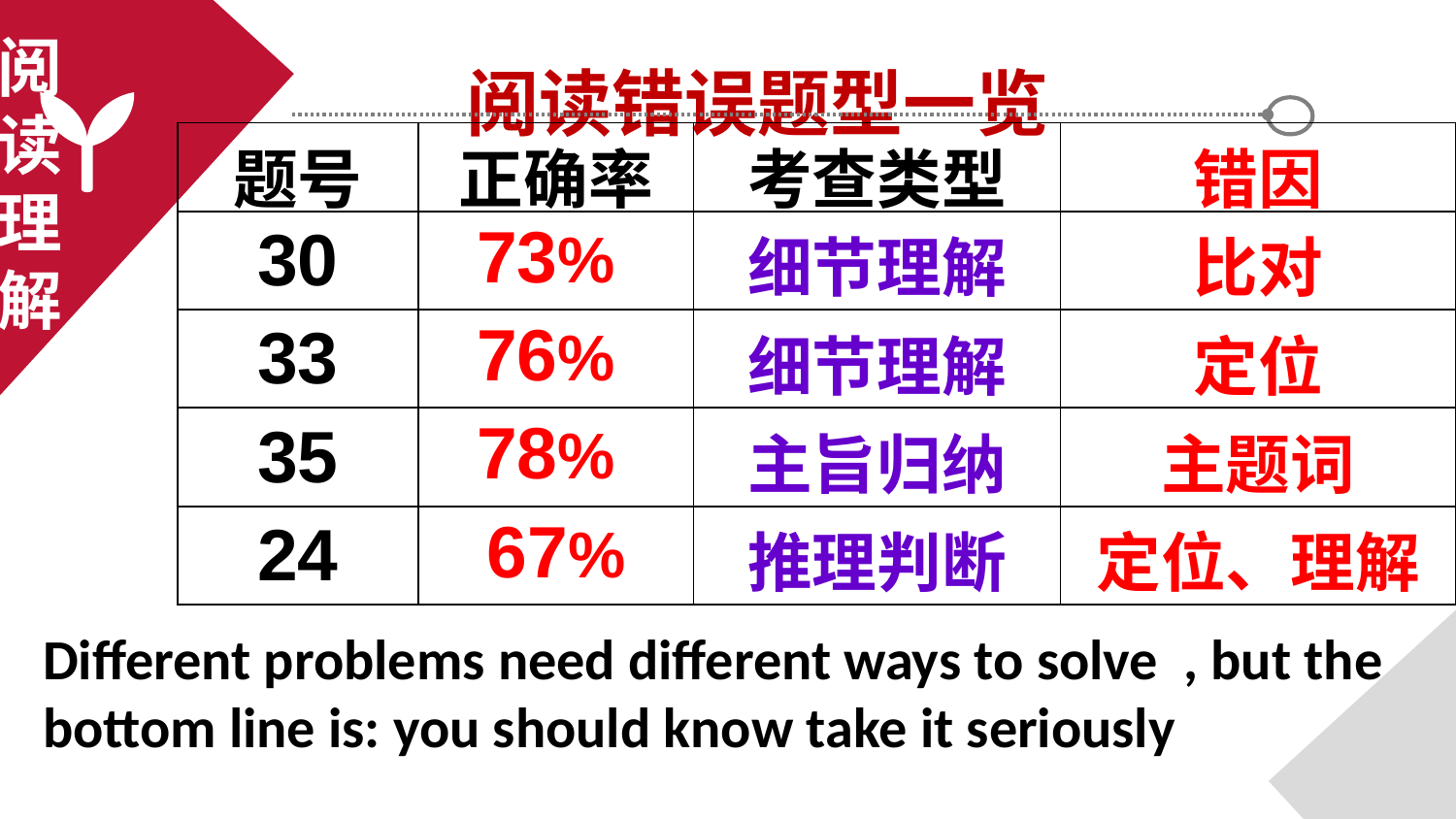

阅读错误题型一览
阅
读
理
解

| 题号 | 正确率 | 考查类型 | 错因 |
| --- | --- | --- | --- |
| 30 | 73% | 细节理解 | 比对 |
| 33 | 76% | 细节理解 | 定位 |
| 35 | 78% | 主旨归纳 | 主题词 |
| 24 | 67% | 推理判断 | 定位、理解 |
Different problems need different ways to solve  , but the bottom line is: you should know take it seriously